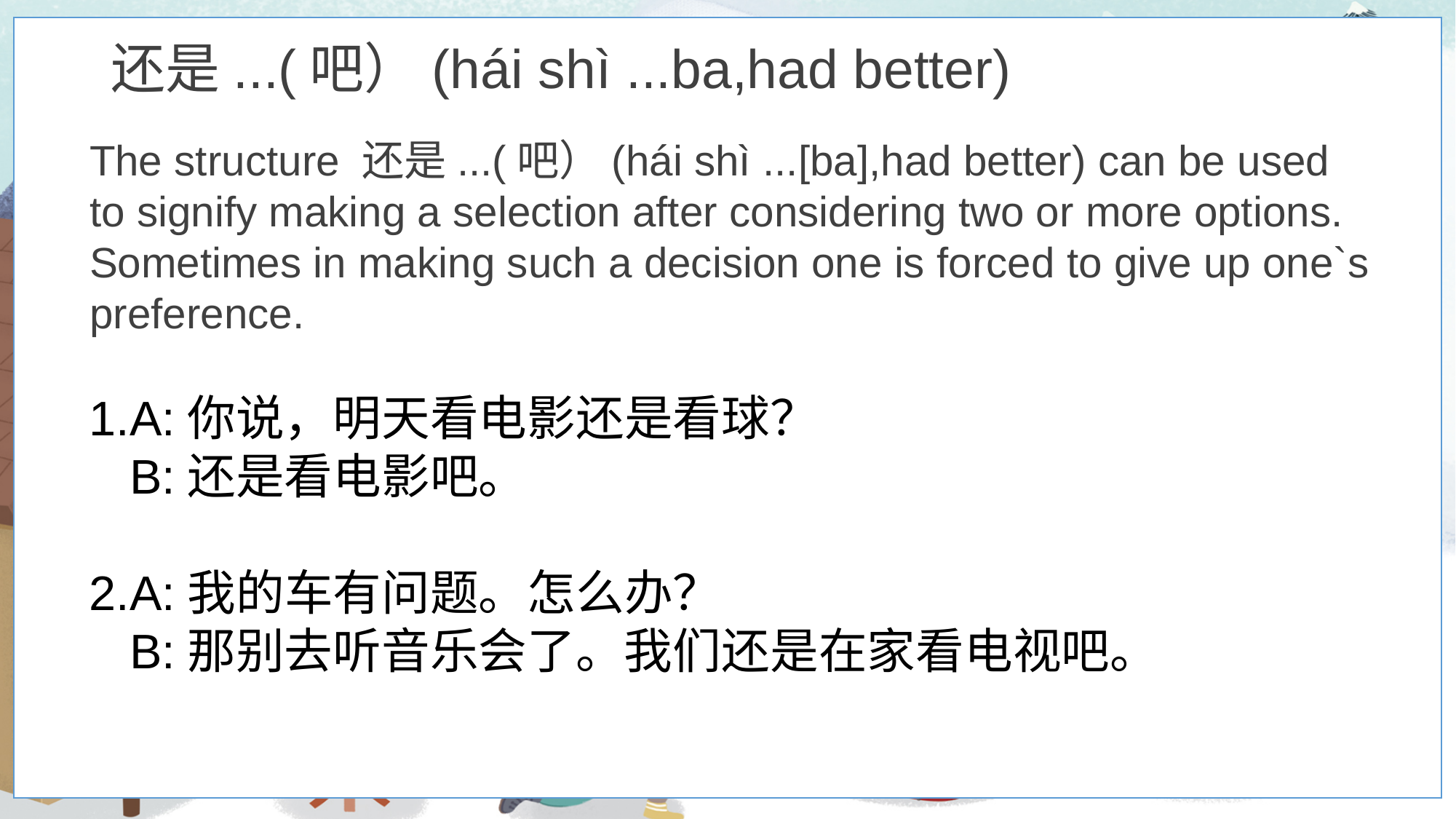

还是...(吧）(hái shì ...ba,had better)
The structure 还是...(吧）(hái shì ...[ba],had better) can be used to signify making a selection after considering two or more options. Sometimes in making such a decision one is forced to give up one`s preference.
1.A:你说，明天看电影还是看球？
   B:还是看电影吧。

2.A:我的车有问题。怎么办？
   B:那别去听音乐会了。我们还是在家看电视吧。